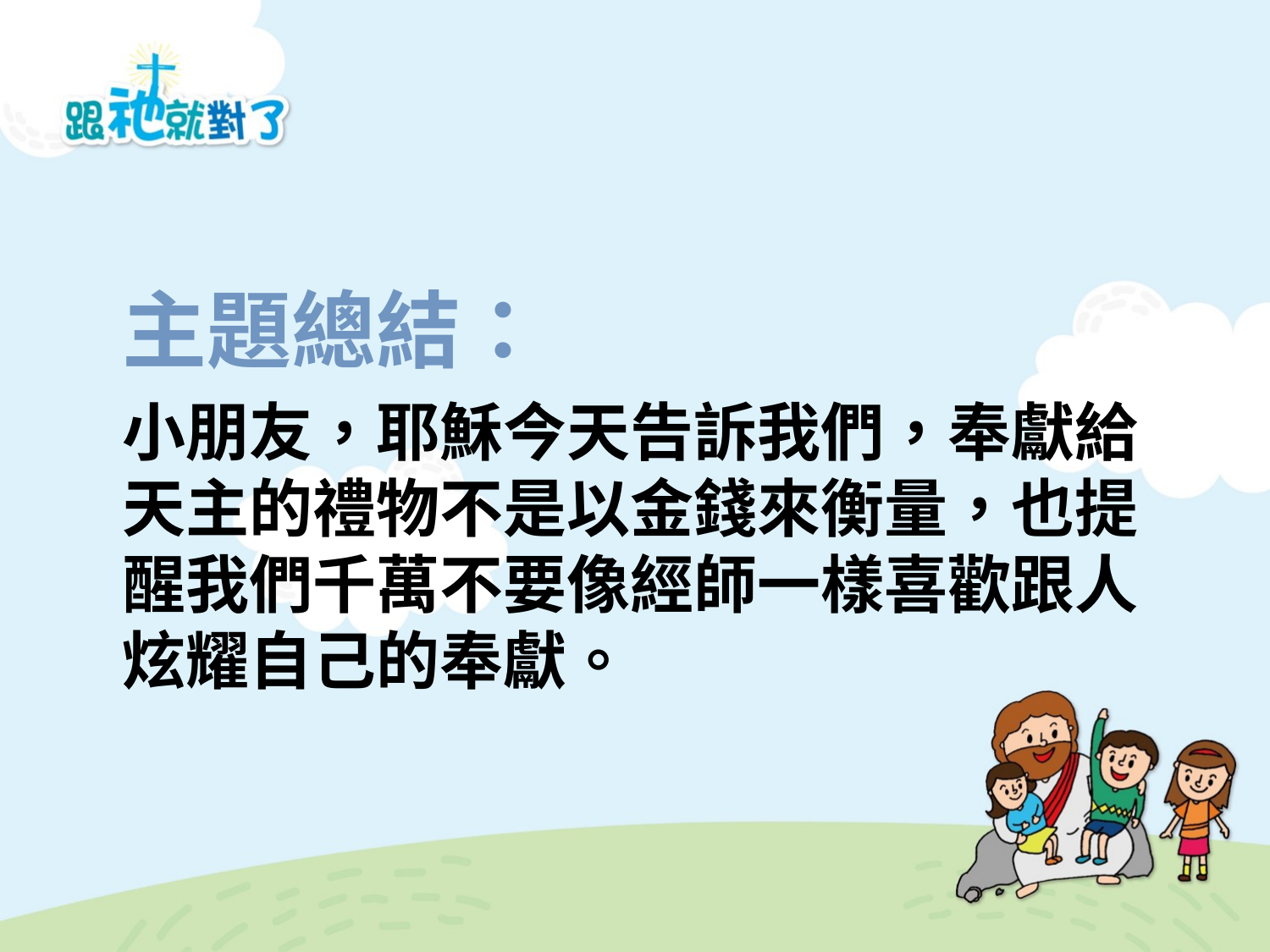

主題總結：
小朋友，耶穌今天告訴我們，奉獻給天主的禮物不是以金錢來衡量，也提醒我們千萬不要像經師一樣喜歡跟人炫耀自己的奉獻。